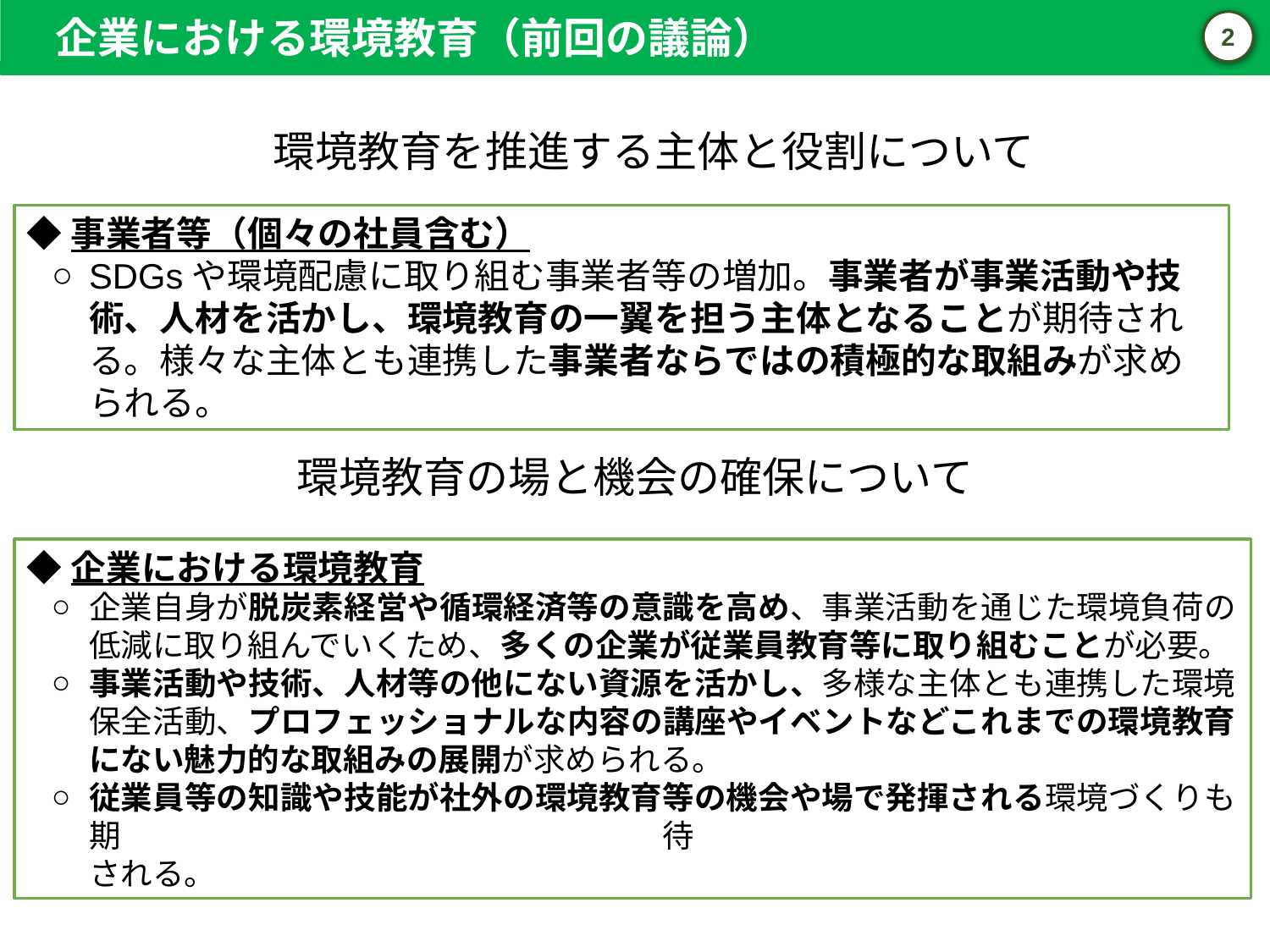

企業における環境教育（前回の議論）
2
環境教育を推進する主体と役割について
◆事業者等（個々の社員含む）
SDGsや環境配慮に取り組む事業者等の増加。事業者が事業活動や技術、人材を活かし、環境教育の一翼を担う主体となることが期待される。様々な主体とも連携した事業者ならではの積極的な取組みが求められる。
環境教育の場と機会の確保について
◆企業における環境教育
企業自身が脱炭素経営や循環経済等の意識を高め、事業活動を通じた環境負荷の低減に取り組んでいくため、多くの企業が従業員教育等に取り組むことが必要。
事業活動や技術、人材等の他にない資源を活かし、多様な主体とも連携した環境保全活動、プロフェッショナルな内容の講座やイベントなどこれまでの環境教育にない魅力的な取組みの展開が求められる。
従業員等の知識や技能が社外の環境教育等の機会や場で発揮される環境づくりも期待
される。